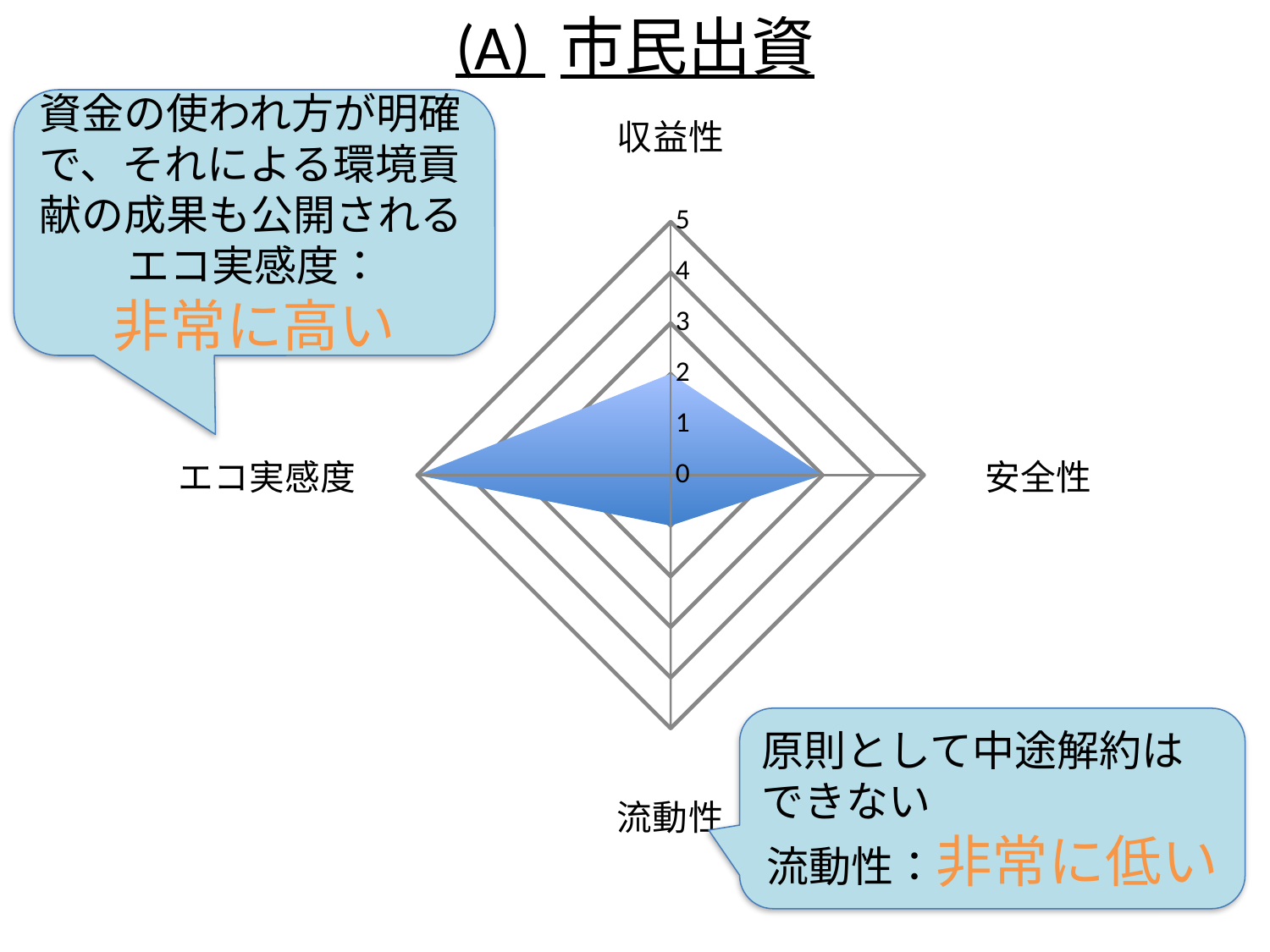

### Chart

| Category | 市民出資 |
|---|---|
| 収益性 | 2.0 |
| 安全性 | 3.0 |
| 流動性 | 1.0 |
| エコ実感度 | 5.0 |
(A) 市民出資
資金の使われ方が明確で、それによる環境貢献の成果も公開される
エコ実感度：
非常に高い
原則として中途解約は
できない
流動性：非常に低い